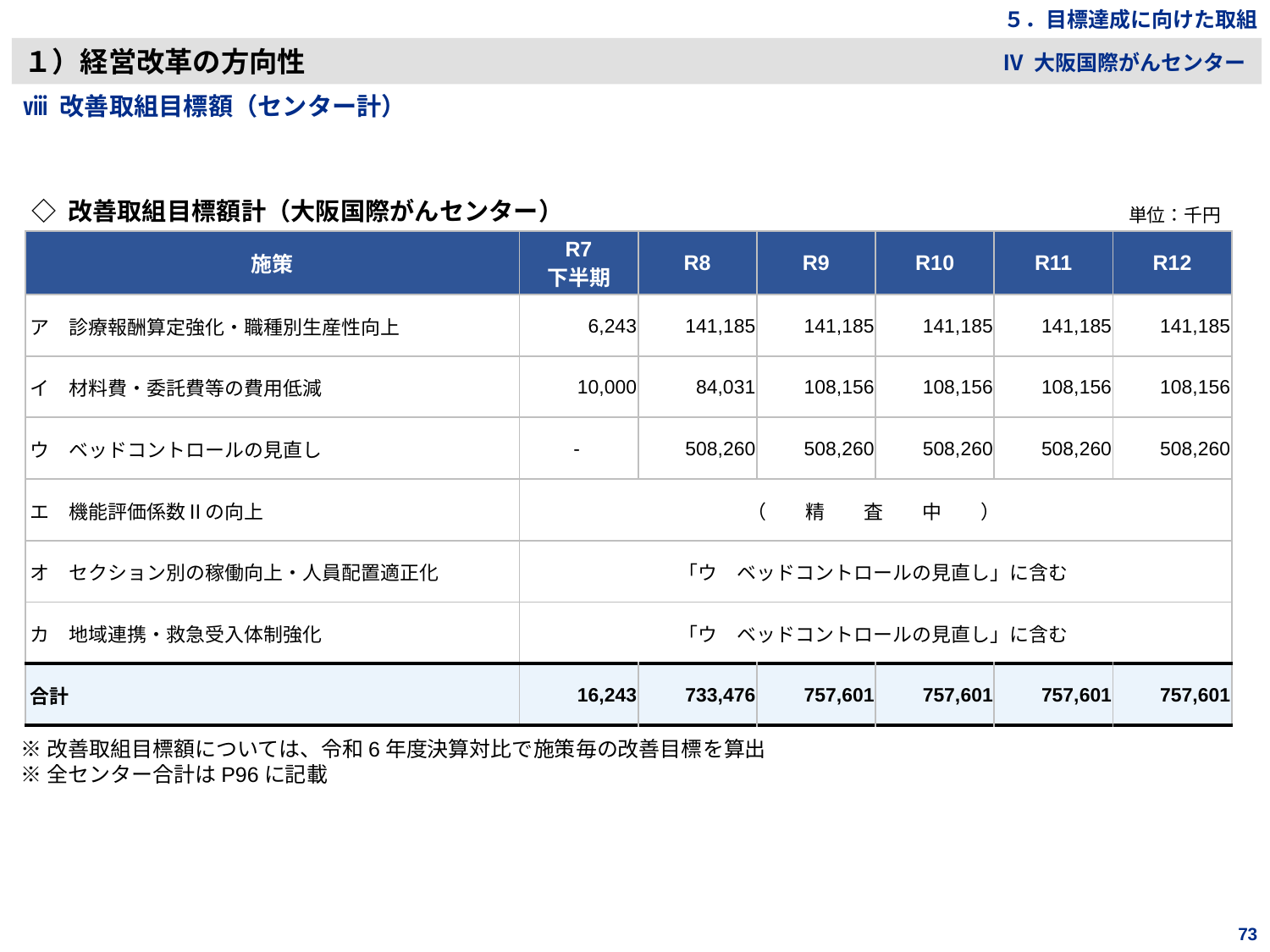

５．目標達成に向けた取組
１）経営改革の方向性
Ⅳ 大阪国際がんセンター
ⅷ 改善取組目標額（センター計）
◇ 改善取組目標額計（大阪国際がんセンター）
単位：千円
| 施策 | R7 下半期 | R8 | R9 | R10 | R11 | R12 |
| --- | --- | --- | --- | --- | --- | --- |
| ア　診療報酬算定強化・職種別生産性向上 | 6,243 | 141,185 | 141,185 | 141,185 | 141,185 | 141,185 |
| イ　材料費・委託費等の費用低減 | 10,000 | 84,031 | 108,156 | 108,156 | 108,156 | 108,156 |
| ウ　ベッドコントロールの見直し | - | 508,260 | 508,260 | 508,260 | 508,260 | 508,260 |
| エ　機能評価係数Ⅱの向上 | （　　精　　査　　中　　） | - | - | - | - | - |
| オ　セクション別の稼働向上・人員配置適正化 | 「ウ　ベッドコントロールの見直し」に含む | - | - | - | - | - |
| カ　地域連携・救急受入体制強化 | 「ウ　ベッドコントロールの見直し」に含む | - | - | - | - | - |
| 合計 | 16,243 | 733,476 | 757,601 | 757,601 | 757,601 | 757,601 |
※改善取組目標額については、令和6年度決算対比で施策毎の改善目標を算出
※全センター合計はP96に記載
73